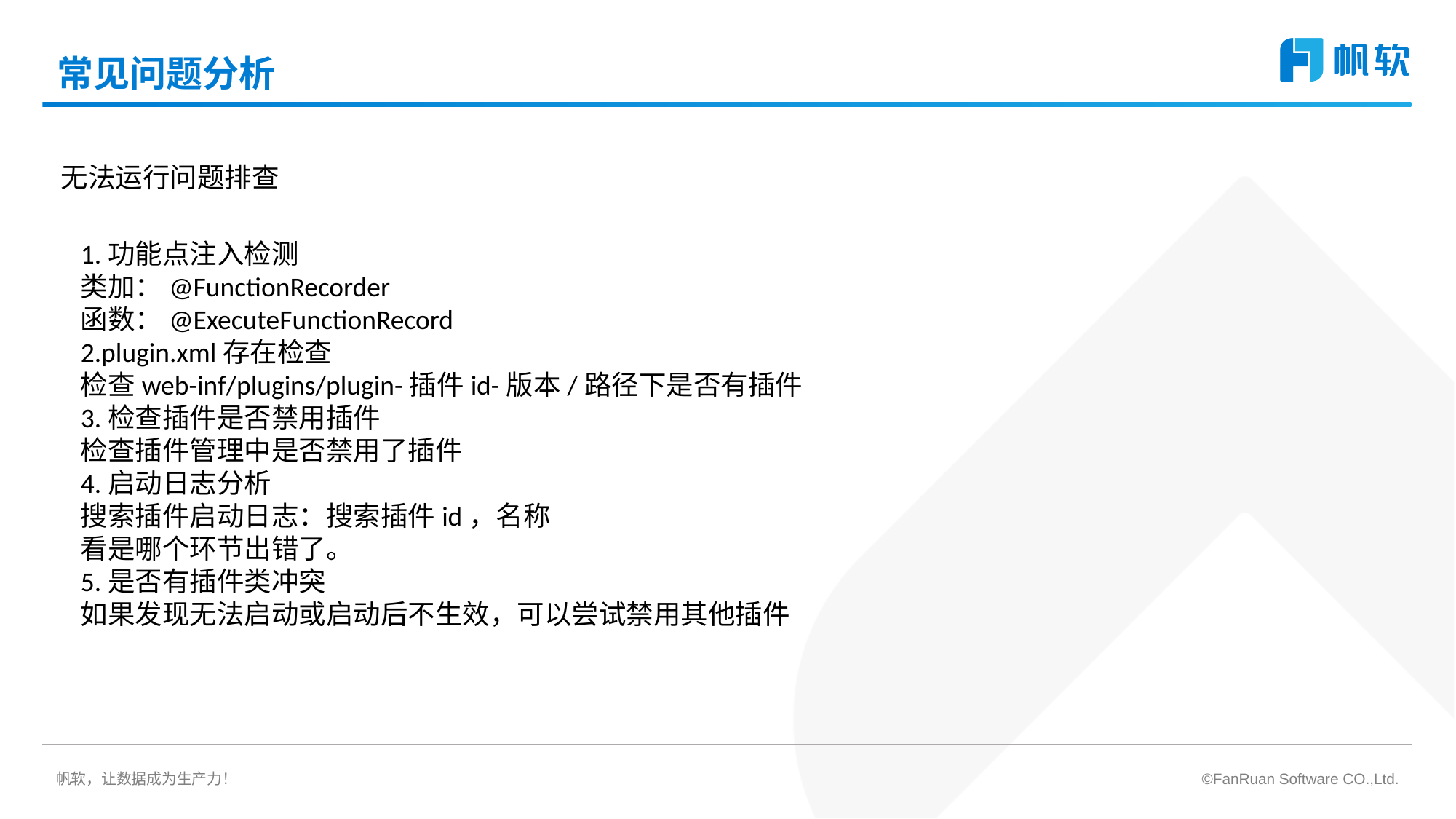

# 常见问题分析
无法运行问题排查
1.功能点注入检测
类加：@FunctionRecorder
函数：@ExecuteFunctionRecord
2.plugin.xml存在检查
检查web-inf/plugins/plugin-插件id-版本/路径下是否有插件
3.检查插件是否禁用插件
检查插件管理中是否禁用了插件
4.启动日志分析
搜索插件启动日志：搜索插件id，名称
看是哪个环节出错了。
5.是否有插件类冲突
如果发现无法启动或启动后不生效，可以尝试禁用其他插件